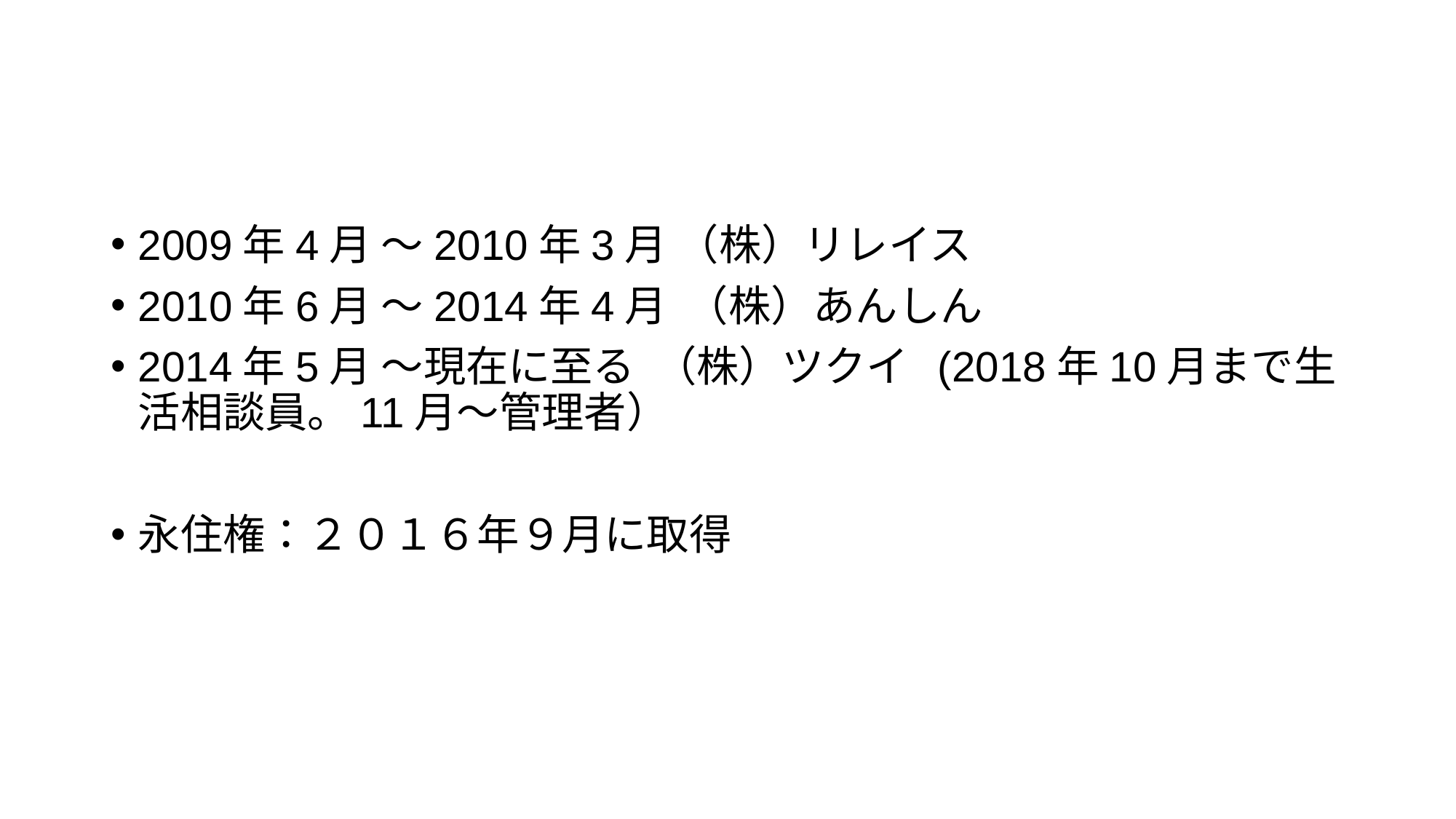

#
2009年4月 〜2010年3月 （株）リレイス
2010年6月 〜2014年4月  （株）あんしん
2014年5月 〜現在に至る  （株）ツクイ  (2018年10月まで生活相談員。11月〜管理者）

永住権：２０１６年９月に取得